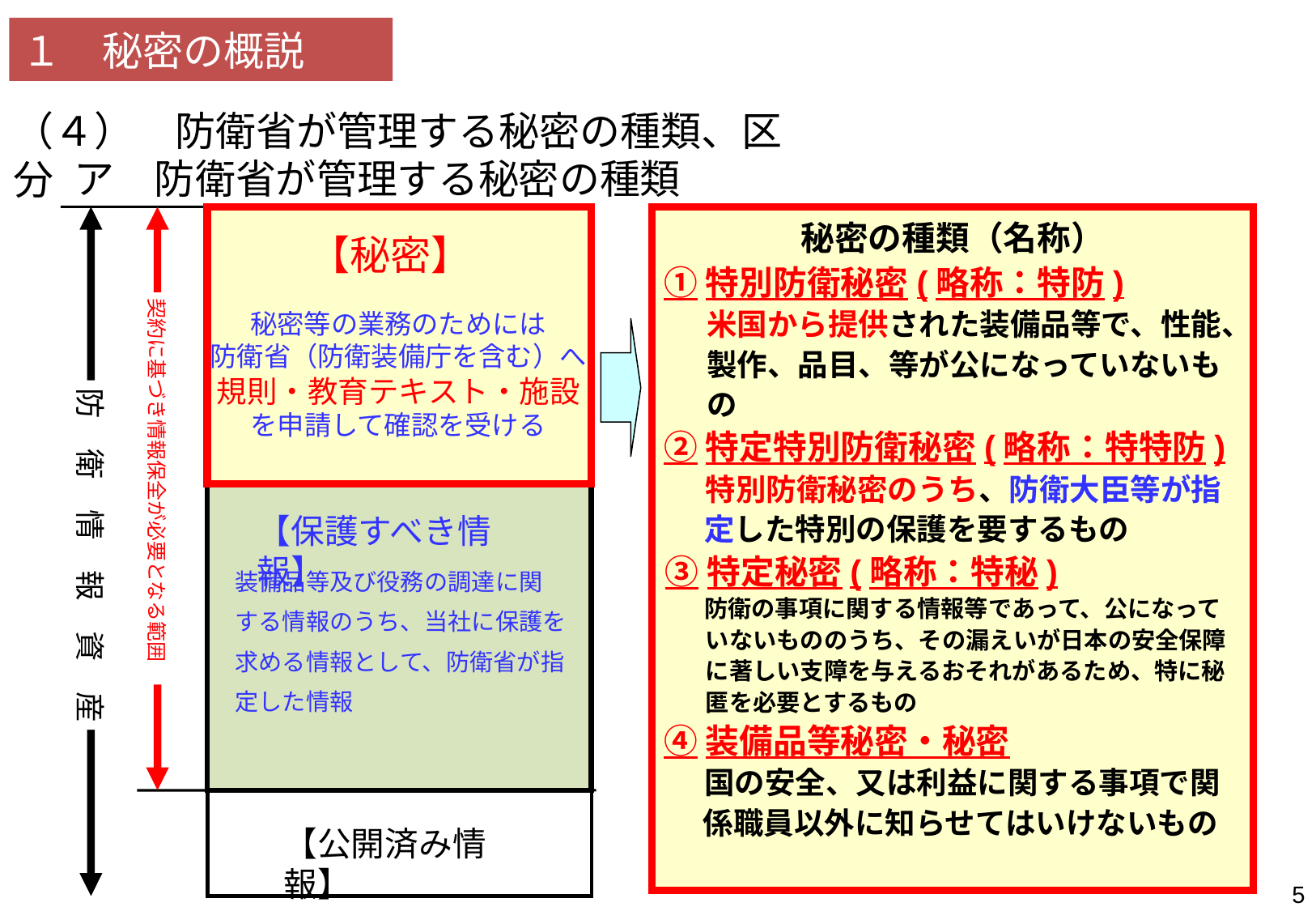

１　秘密の概説
（４）　防衛省が管理する秘密の種類、区分
 ア　防衛省が管理する秘密の種類

秘密の種類（名称）
①特別防衛秘密(略称：特防)
米国から提供された装備品等で、性能、製作、品目、等が公になっていないもの
②特定特別防衛秘密(略称：特特防)
特別防衛秘密のうち、防衛大臣等が指定した特別の保護を要するもの
③特定秘密(略称：特秘)
防衛の事項に関する情報等であって、公になっていないもののうち、その漏えいが日本の安全保障に著しい支障を与えるおそれがあるため、特に秘匿を必要とするもの
④装備品等秘密・秘密
国の安全、又は利益に関する事項で関係職員以外に知らせてはいけないもの

【秘密】
契約に基づき情報保全が必要となる範囲
秘密等の業務のためには
防衛省（防衛装備庁を含む）へ
規則・教育テキスト・施設
を申請して確認を受ける

防　衛　情　報　資　産

【保護すべき情報】
装備品等及び役務の調達に関
する情報のうち、当社に保護を
求める情報として、防衛省が指
定した情報

【公開済み情報】
5